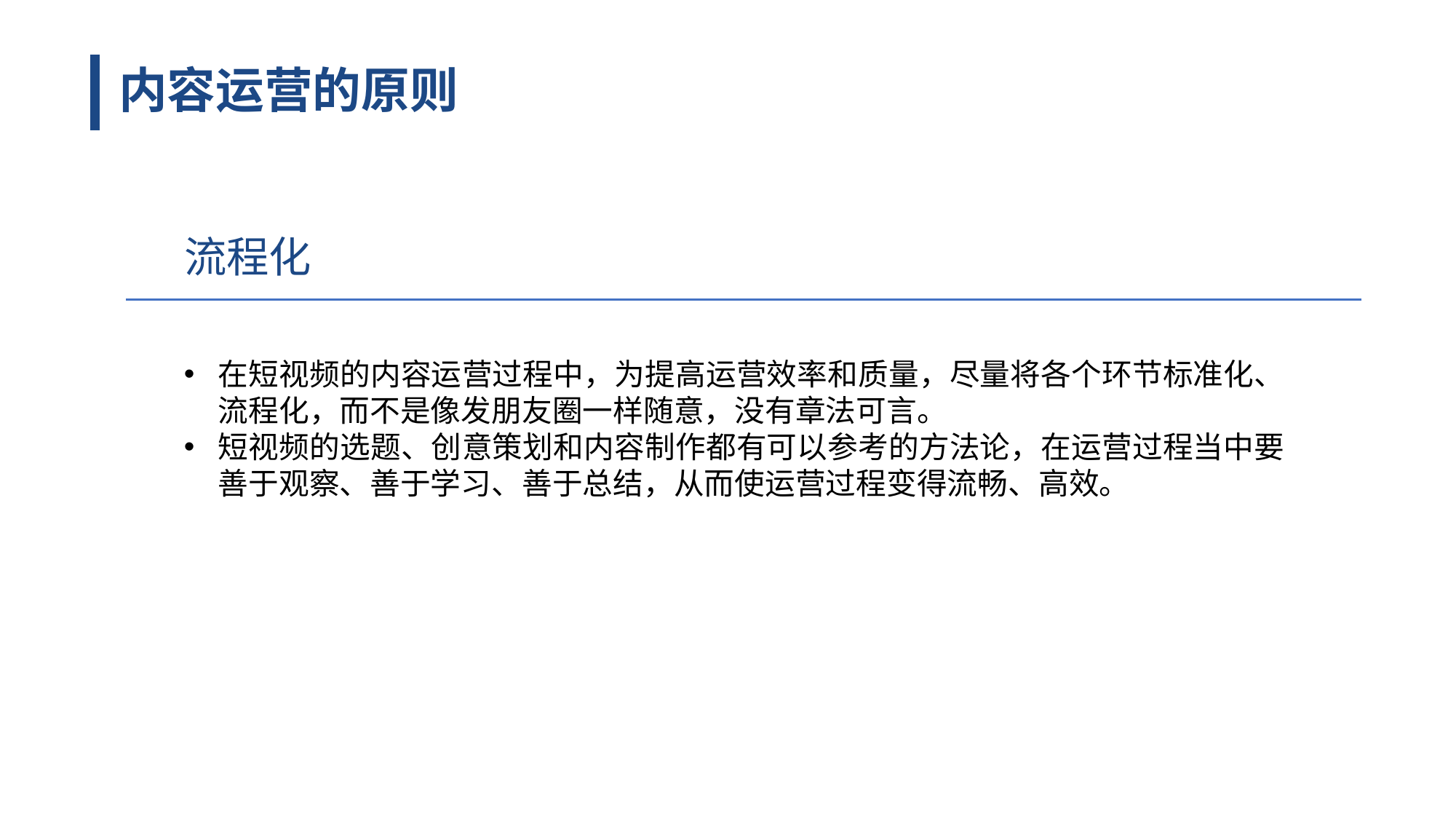

内容运营的原则
# 流程化
在短视频的内容运营过程中，为提高运营效率和质量，尽量将各个环节标准化、流程化，而不是像发朋友圈一样随意，没有章法可言。
短视频的选题、创意策划和内容制作都有可以参考的方法论，在运营过程当中要善于观察、善于学习、善于总结，从而使运营过程变得流畅、高效。